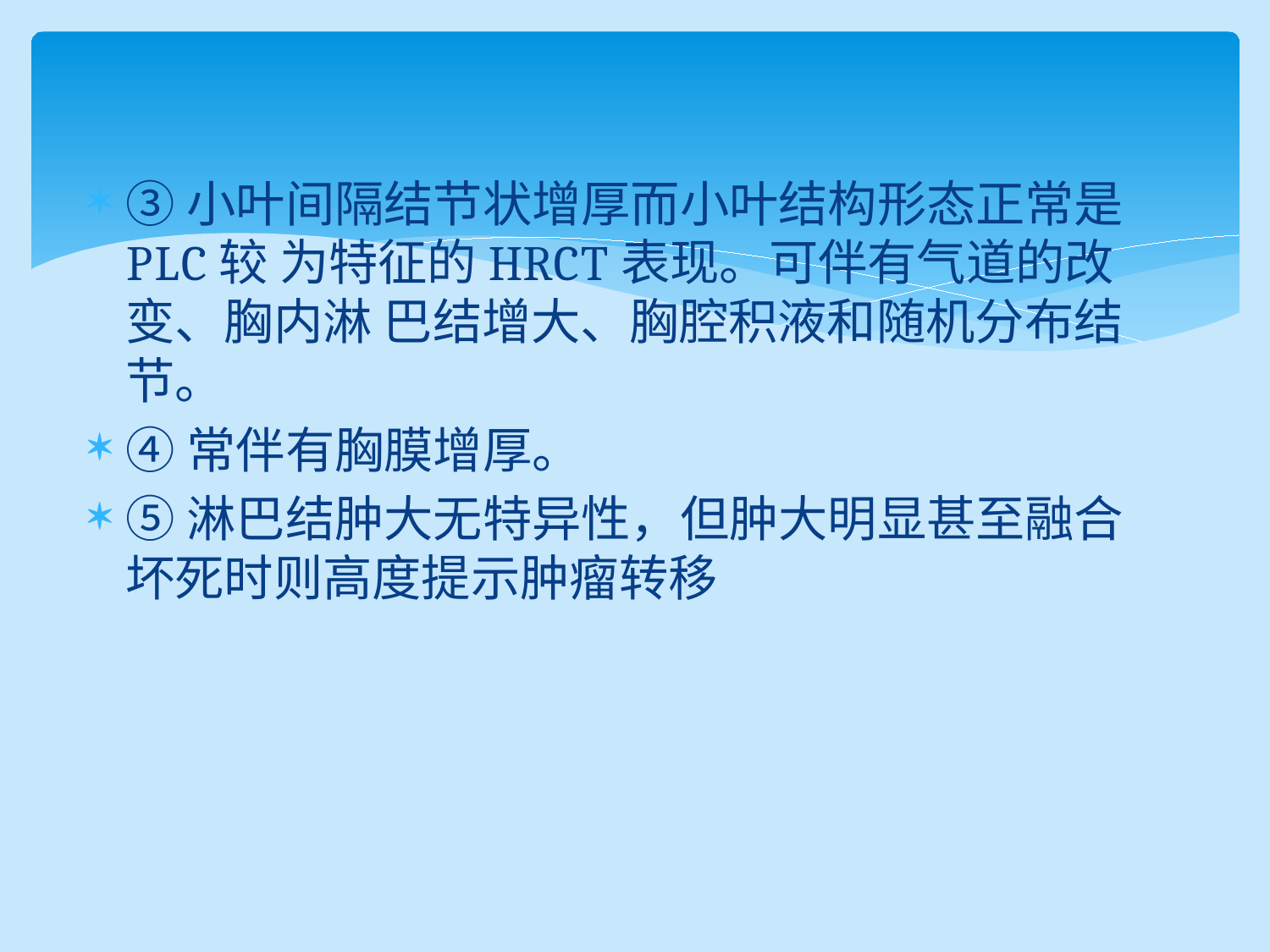

③小叶间隔结节状增厚而小叶结构形态正常是PLC较 为特征的HRCT表现。可伴有气道的改变、胸内淋 巴结增大、胸腔积液和随机分布结节。
④常伴有胸膜增厚。
⑤淋巴结肿大无特异性，但肿大明显甚至融合坏死时则高度提示肿瘤转移